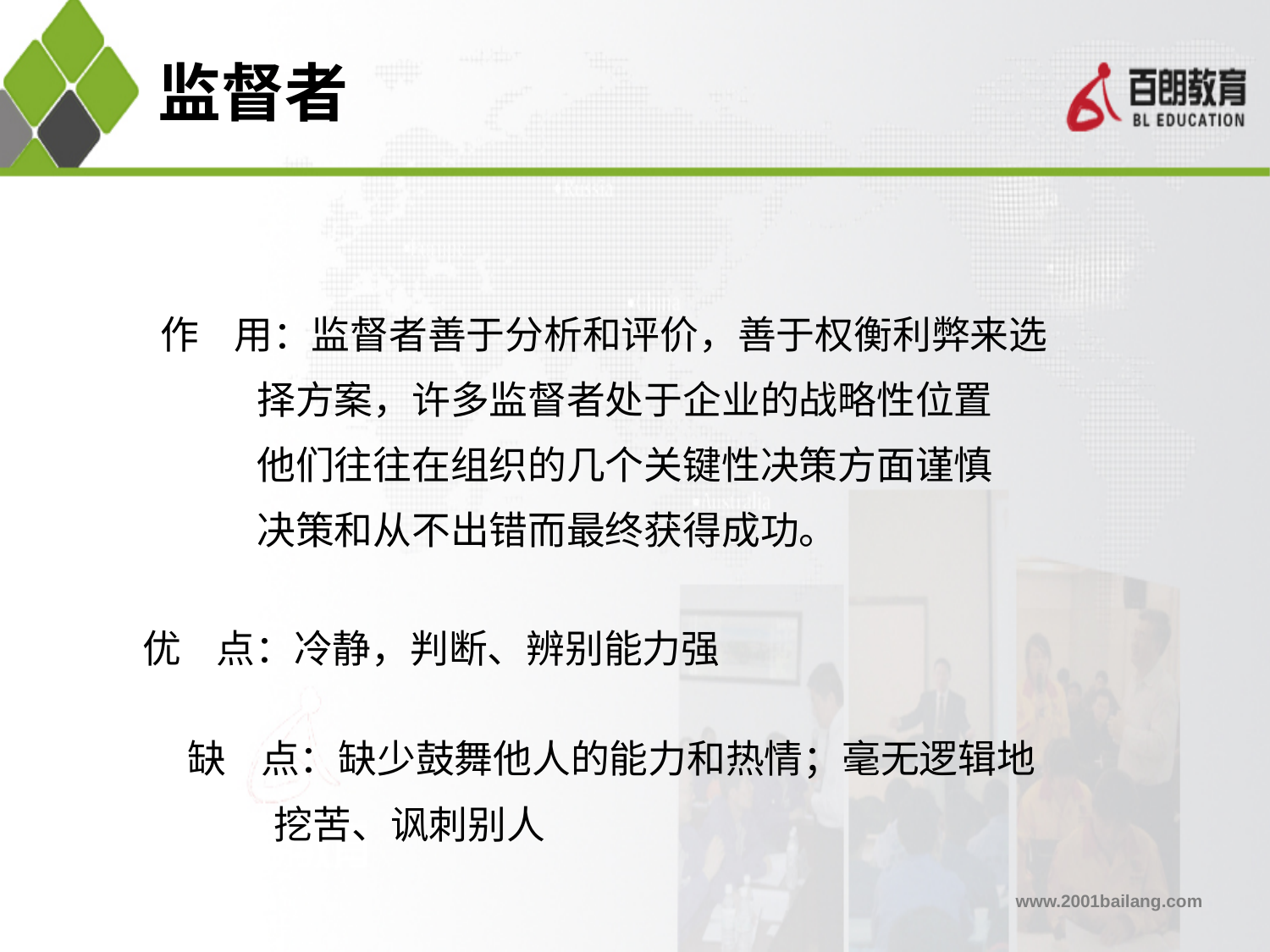

# 监督者
作    用：监督者善于分析和评价，善于权衡利弊来选
          择方案，许多监督者处于企业的战略性位置
          他们往往在组织的几个关键性决策方面谨慎
          决策和从不出错而最终获得成功。
   优    点：冷静，判断、辨别能力强
 缺    点：缺少鼓舞他人的能力和热情；毫无逻辑地
           挖苦、讽刺别人